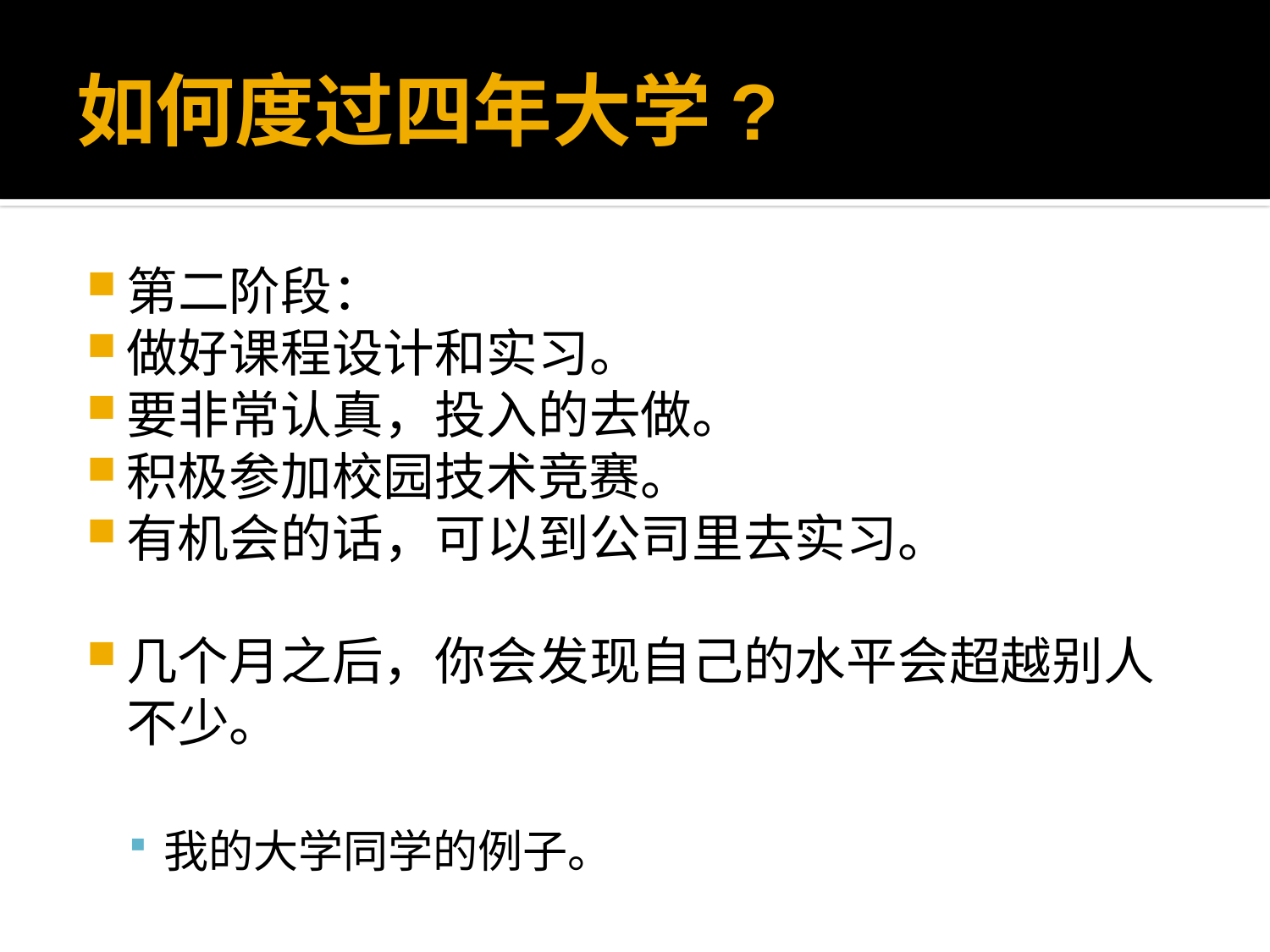

# 如何度过四年大学?
第二阶段：
做好课程设计和实习。
要非常认真，投入的去做。
积极参加校园技术竞赛。
有机会的话，可以到公司里去实习。

几个月之后，你会发现自己的水平会超越别人不少。

我的大学同学的例子。